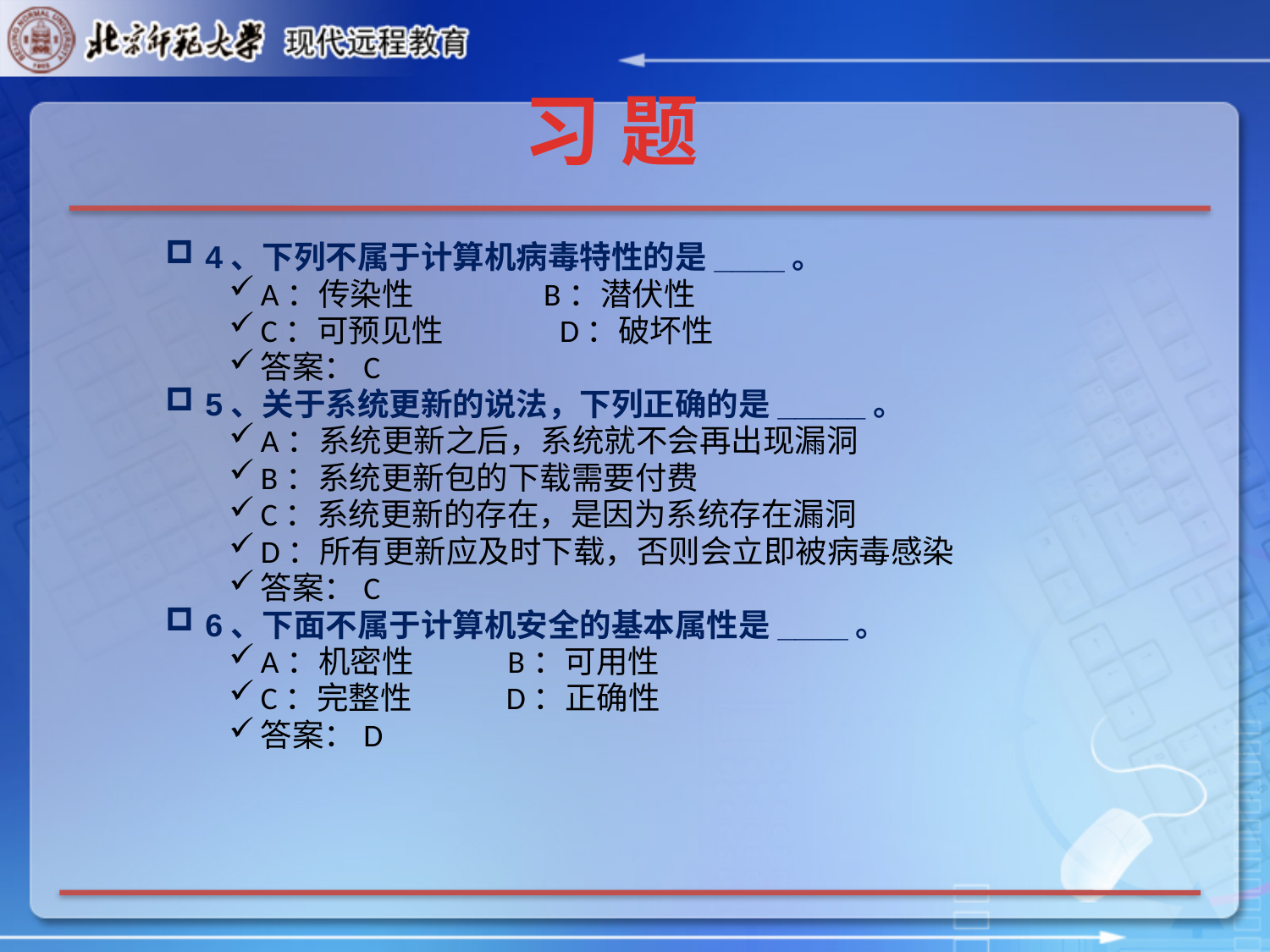

# 习 题
4、下列不属于计算机病毒特性的是____。
A：传染性                 B：潜伏性
C：可预见性               D：破坏性
答案：C
5、关于系统更新的说法，下列正确的是_____。
A：系统更新之后，系统就不会再出现漏洞
B：系统更新包的下载需要付费
C：系统更新的存在，是因为系统存在漏洞
D：所有更新应及时下载，否则会立即被病毒感染
答案：C
6、下面不属于计算机安全的基本属性是____。
A：机密性            B：可用性
C：完整性            D：正确性
答案：D